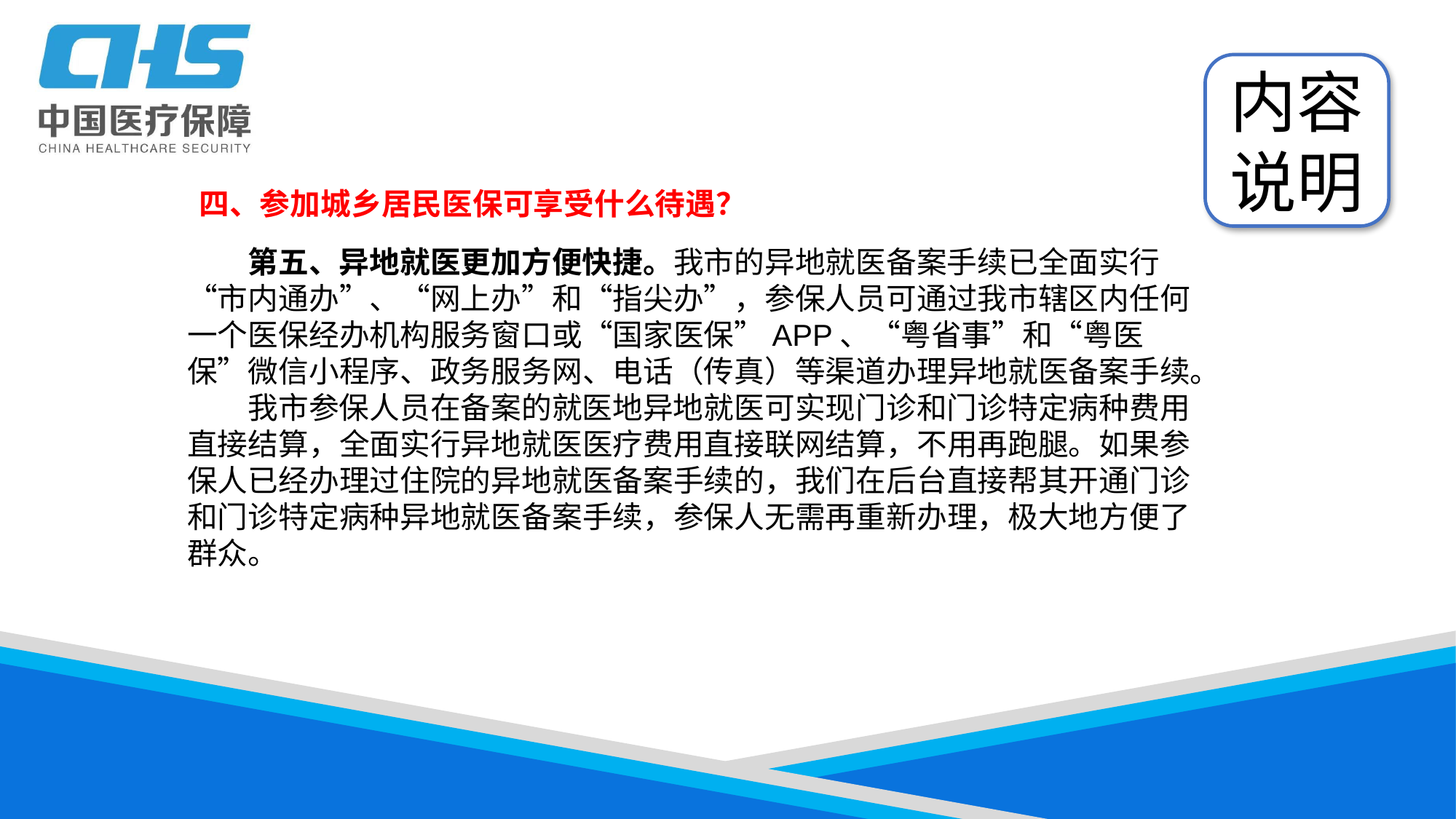

内容说明
四、参加城乡居民医保可享受什么待遇？
第五、异地就医更加方便快捷。我市的异地就医备案手续已全面实行“市内通办”、“网上办”和“指尖办”，参保人员可通过我市辖区内任何一个医保经办机构服务窗口或“国家医保”APP、“粤省事”和“粤医保”微信小程序、政务服务网、电话（传真）等渠道办理异地就医备案手续。
我市参保人员在备案的就医地异地就医可实现门诊和门诊特定病种费用直接结算，全面实行异地就医医疗费用直接联网结算，不用再跑腿。如果参保人已经办理过住院的异地就医备案手续的，我们在后台直接帮其开通门诊和门诊特定病种异地就医备案手续，参保人无需再重新办理，极大地方便了群众。